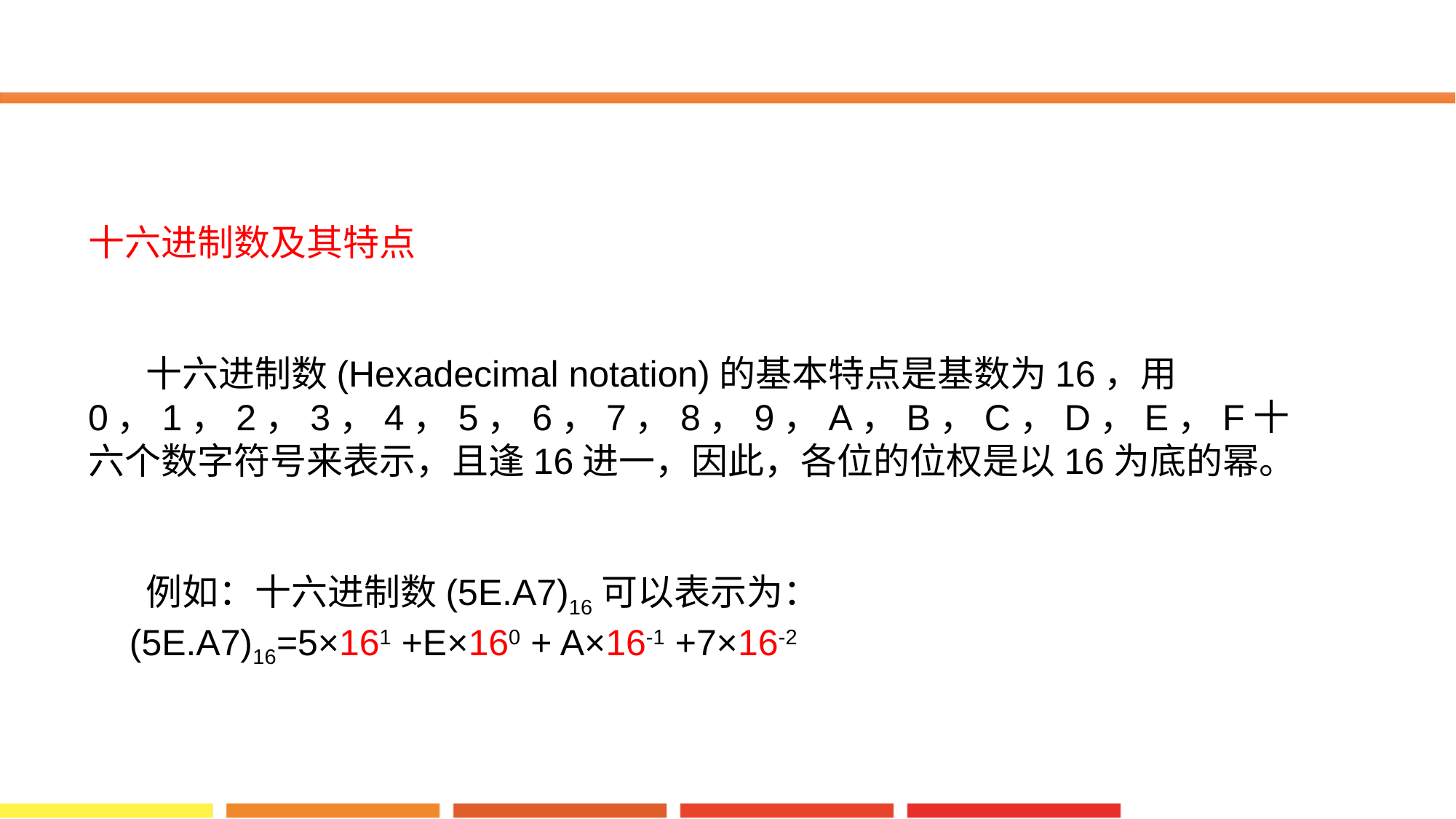

十六进制数及其特点

      十六进制数(Hexadecimal notation)的基本特点是基数为16，用0，1，2，3，4，5，6，7，8，9，A，B，C，D，E，F十六个数字符号来表示，且逢16进一，因此，各位的位权是以16为底的幂。

      例如：十六进制数(5E.A7)16可以表示为：
    (5E.A7)16=5×161 +E×160 + A×16-1 +7×16-2